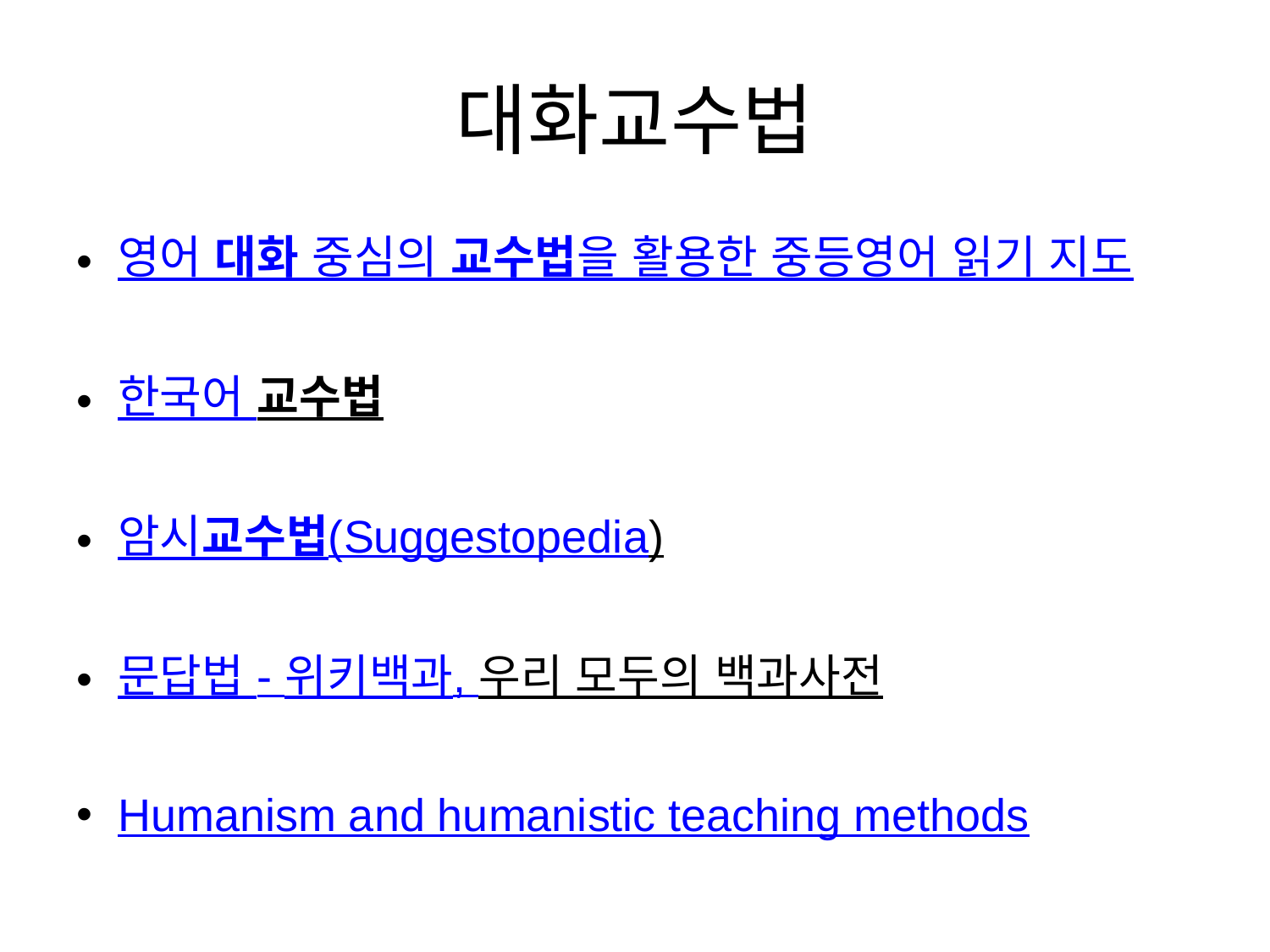

# 대화교수법
영어 대화 중심의 교수법을 활용한 중등영어 읽기 지도

한국어 교수법

암시교수법(Suggestopedia)

문답법 - 위키백과, 우리 모두의 백과사전

Humanism and humanistic teaching methods